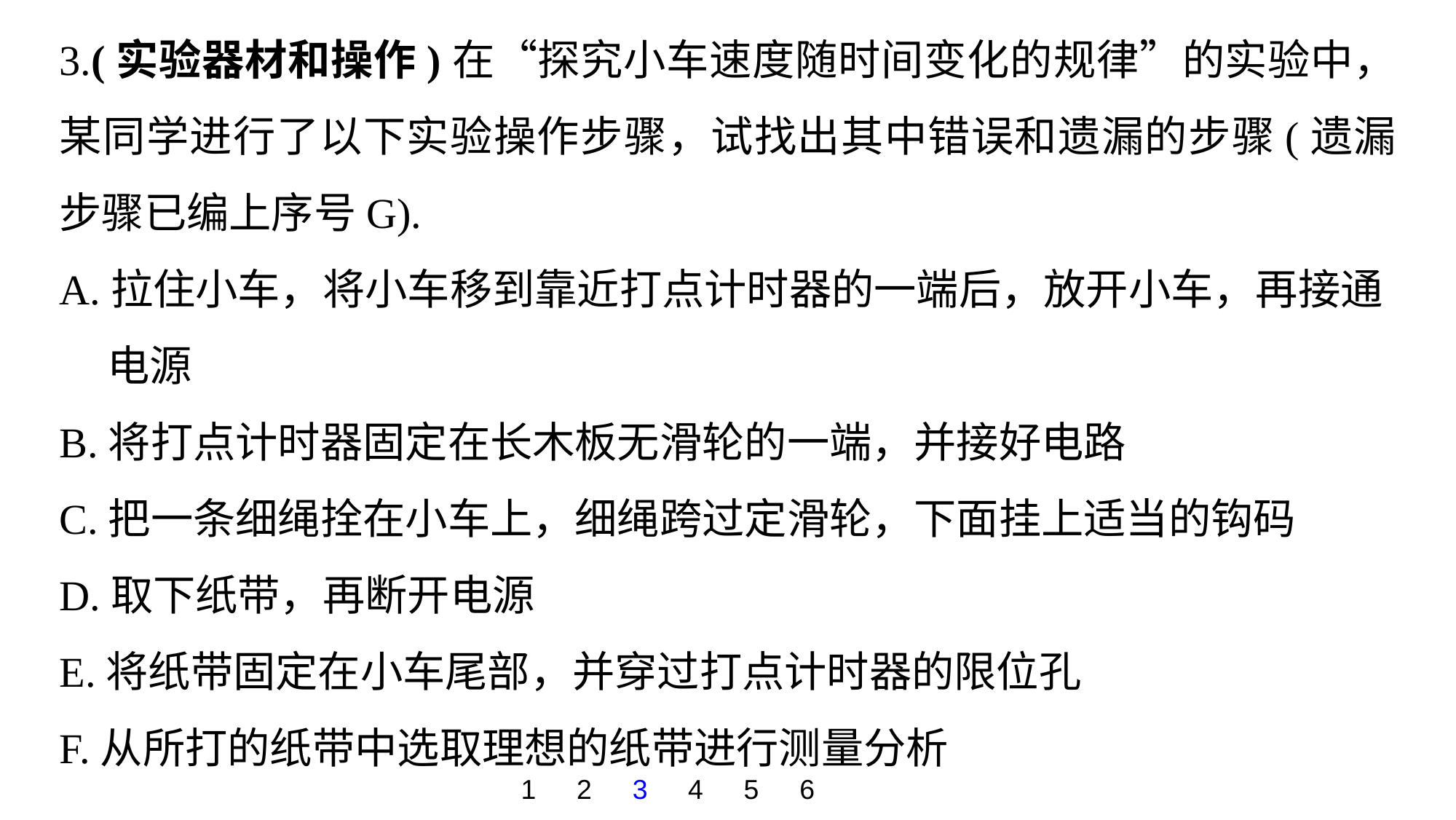

3.(实验器材和操作)在“探究小车速度随时间变化的规律”的实验中，某同学进行了以下实验操作步骤，试找出其中错误和遗漏的步骤(遗漏步骤已编上序号G).
A.拉住小车，将小车移到靠近打点计时器的一端后，放开小车，再接通
    电源
B.将打点计时器固定在长木板无滑轮的一端，并接好电路
C.把一条细绳拴在小车上，细绳跨过定滑轮，下面挂上适当的钩码
D.取下纸带，再断开电源
E.将纸带固定在小车尾部，并穿过打点计时器的限位孔
F.从所打的纸带中选取理想的纸带进行测量分析
1
2
3
4
5
6